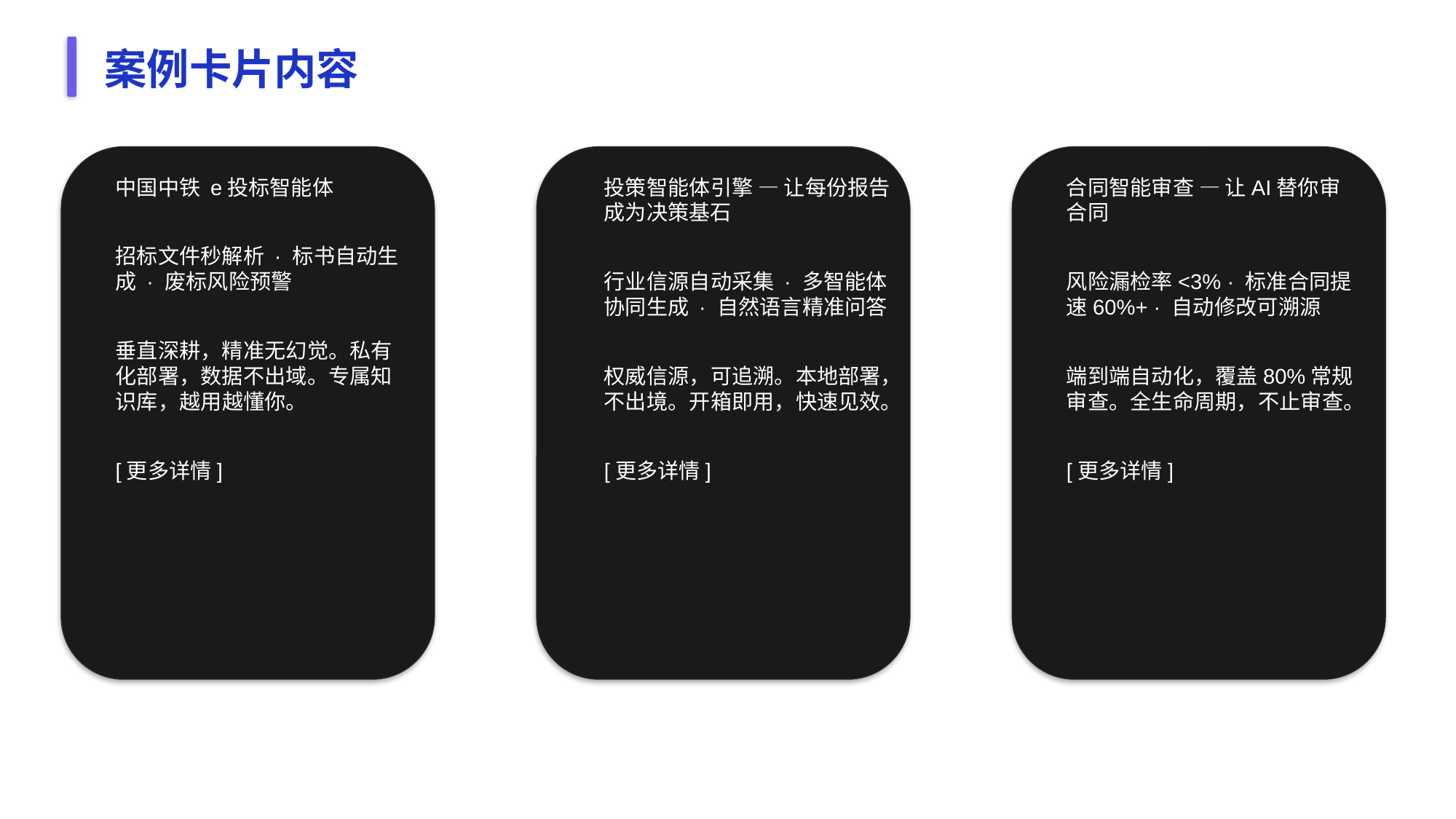

案例卡片内容

中国中铁 e投标智能体

招标文件秒解析 · 标书自动生成 · 废标风险预警

垂直深耕，精准无幻觉。私有化部署，数据不出域。专属知识库，越用越懂你。

[更多详情]
投策智能体引擎 — 让每份报告成为决策基石

行业信源自动采集 · 多智能体协同生成 · 自然语言精准问答

权威信源，可追溯。本地部署，不出境。开箱即用，快速见效。

[更多详情]

合同智能审查 — 让AI替你审合同

风险漏检率<3% · 标准合同提速60%+ · 自动修改可溯源

端到端自动化，覆盖80%常规审查。全生命周期，不止审查。

[更多详情]